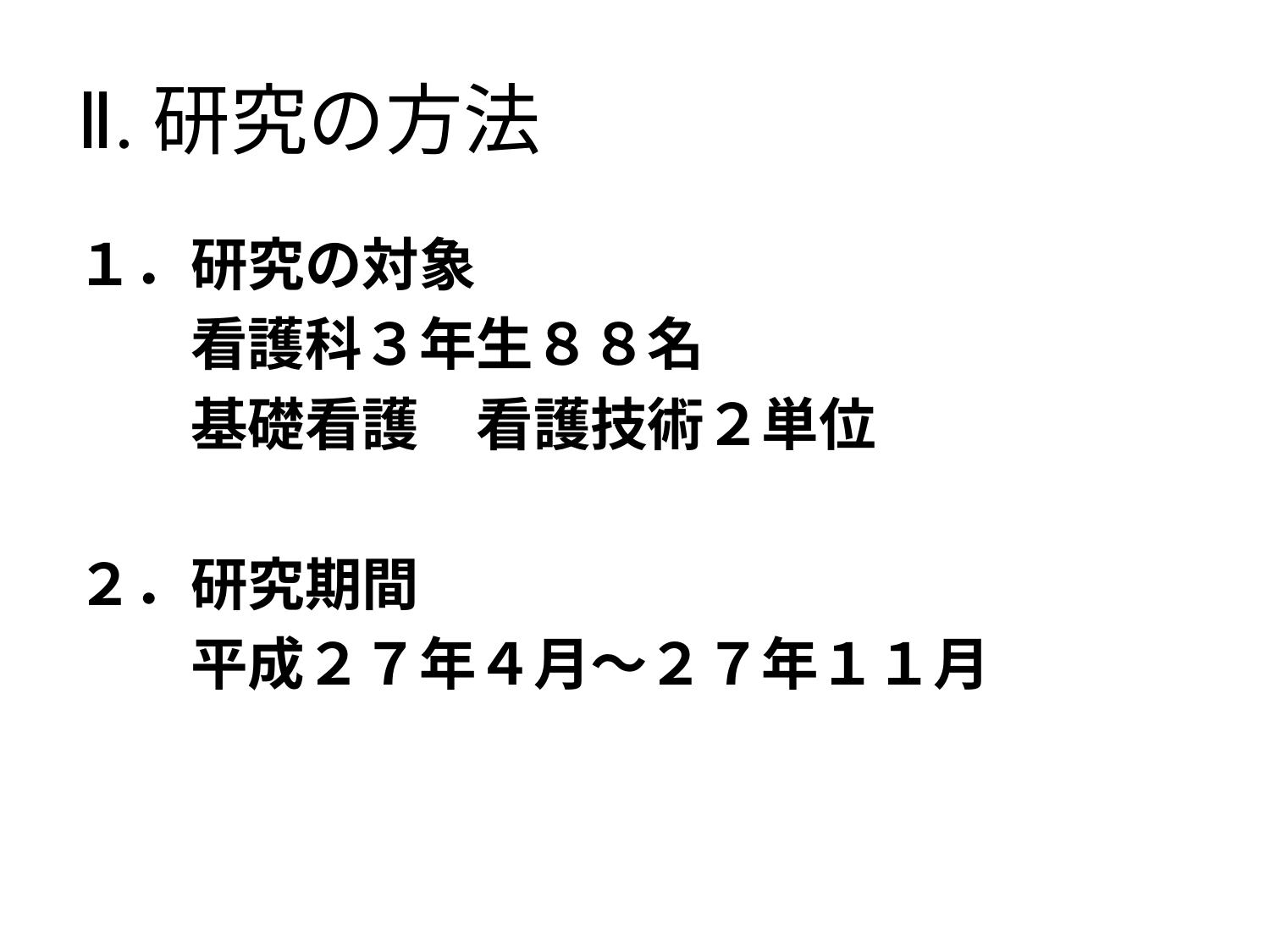

# Ⅱ.研究の方法
１．研究の対象
　　看護科３年生８８名
　　基礎看護　看護技術２単位

２．研究期間
　　平成２７年４月～２７年１１月